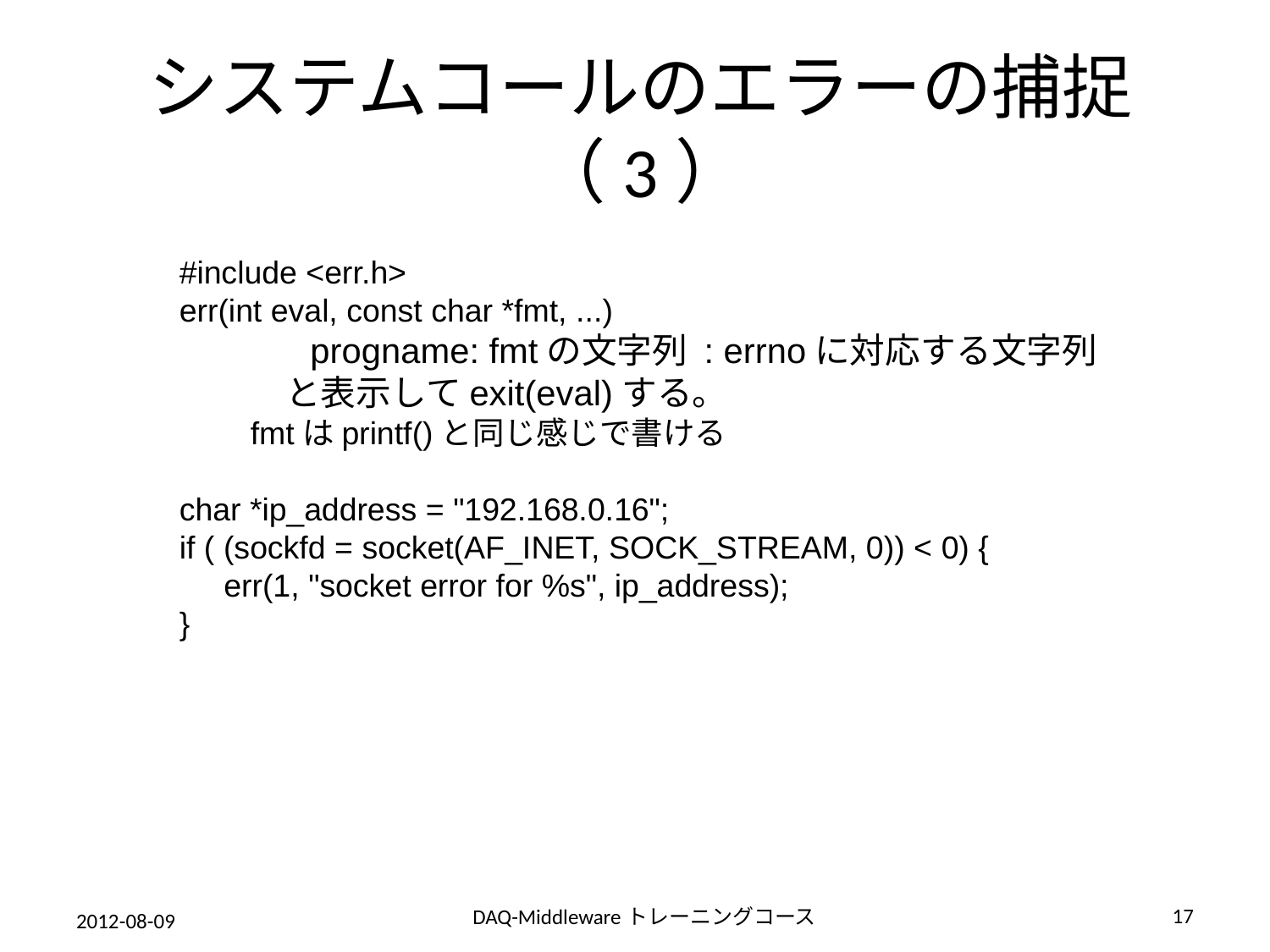

# システムコールのエラーの捕捉（3）
#include <err.h>
err(int eval, const char *fmt, ...)
 　　　progname: fmtの文字列 : errnoに対応する文字列
　　　と表示してexit(eval)する。
        fmtはprintf()と同じ感じで書ける

char *ip_address = "192.168.0.16";
if ( (sockfd = socket(AF_INET, SOCK_STREAM, 0)) < 0) {
     err(1, "socket error for %s", ip_address);
}

17
DAQ-Middlewareトレーニングコース
2012-08-09